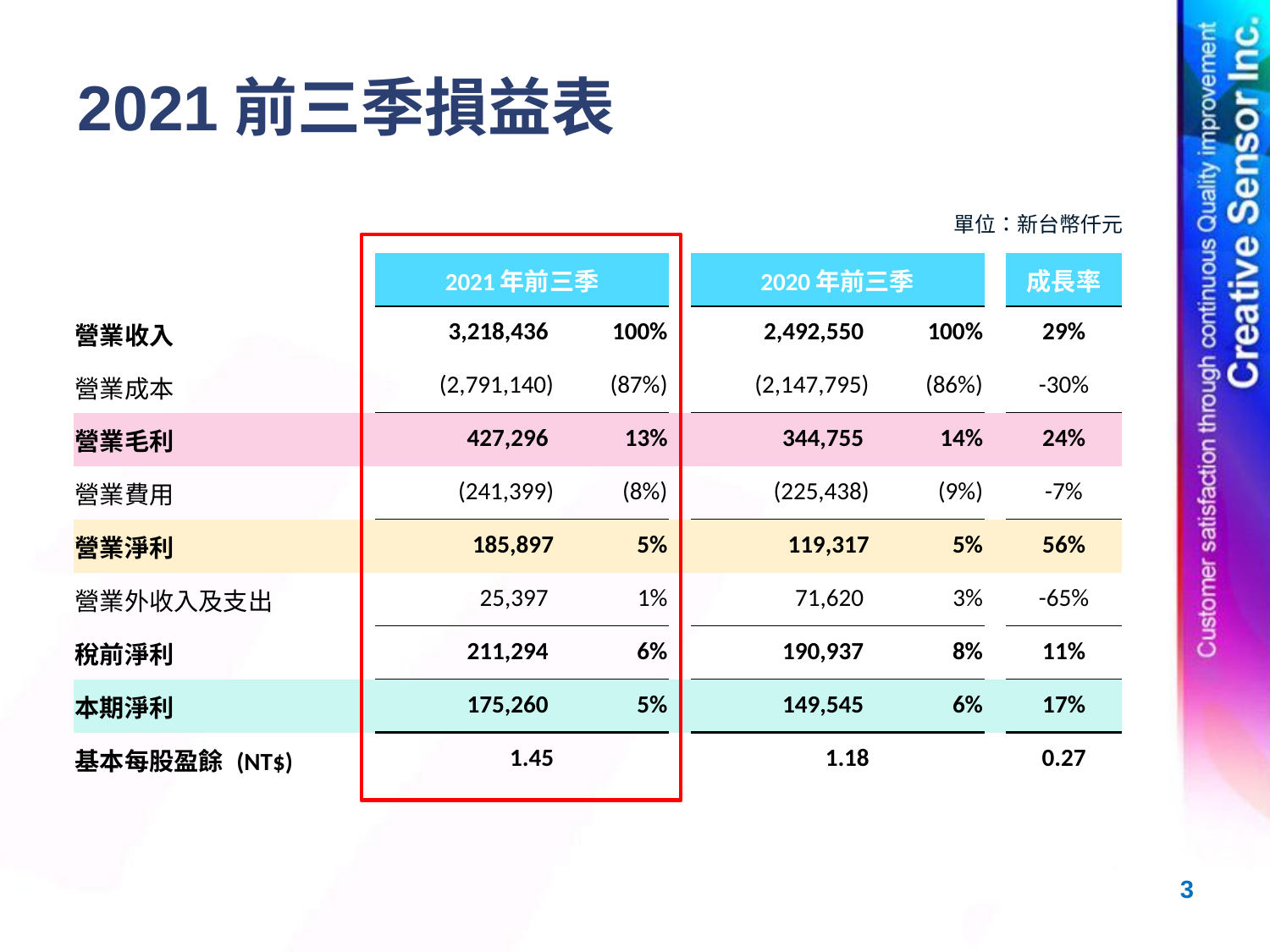

# 2021前三季損益表
單位：新台幣仟元

|  | 2021年前三季 |  |  | 2020年前三季 |  |  | 成長率 |
| --- | --- | --- | --- | --- | --- | --- | --- |
| 營業收入 | 3,218,436 | 100% |  | 2,492,550 | 100% |  | 29% |
| 營業成本 | (2,791,140) | (87%) |  | (2,147,795) | (86%) |  | -30% |
| 營業毛利 | 427,296 | 13% |  | 344,755 | 14% |  | 24% |
| 營業費用 | (241,399) | (8%) |  | (225,438) | (9%) |  | -7% |
| 營業淨利 | 185,897 | 5% |  | 119,317 | 5% |  | 56% |
| 營業外收入及支出 | 25,397 | 1% |  | 71,620 | 3% |  | -65% |
| 稅前淨利 | 211,294 | 6% |  | 190,937 | 8% |  | 11% |
| 本期淨利 | 175,260 | 5% |  | 149,545 | 6% |  | 17% |
| 基本每股盈餘 (NT$) | 1.45 |  |  | 1.18 |  |  | 0.27 |
3